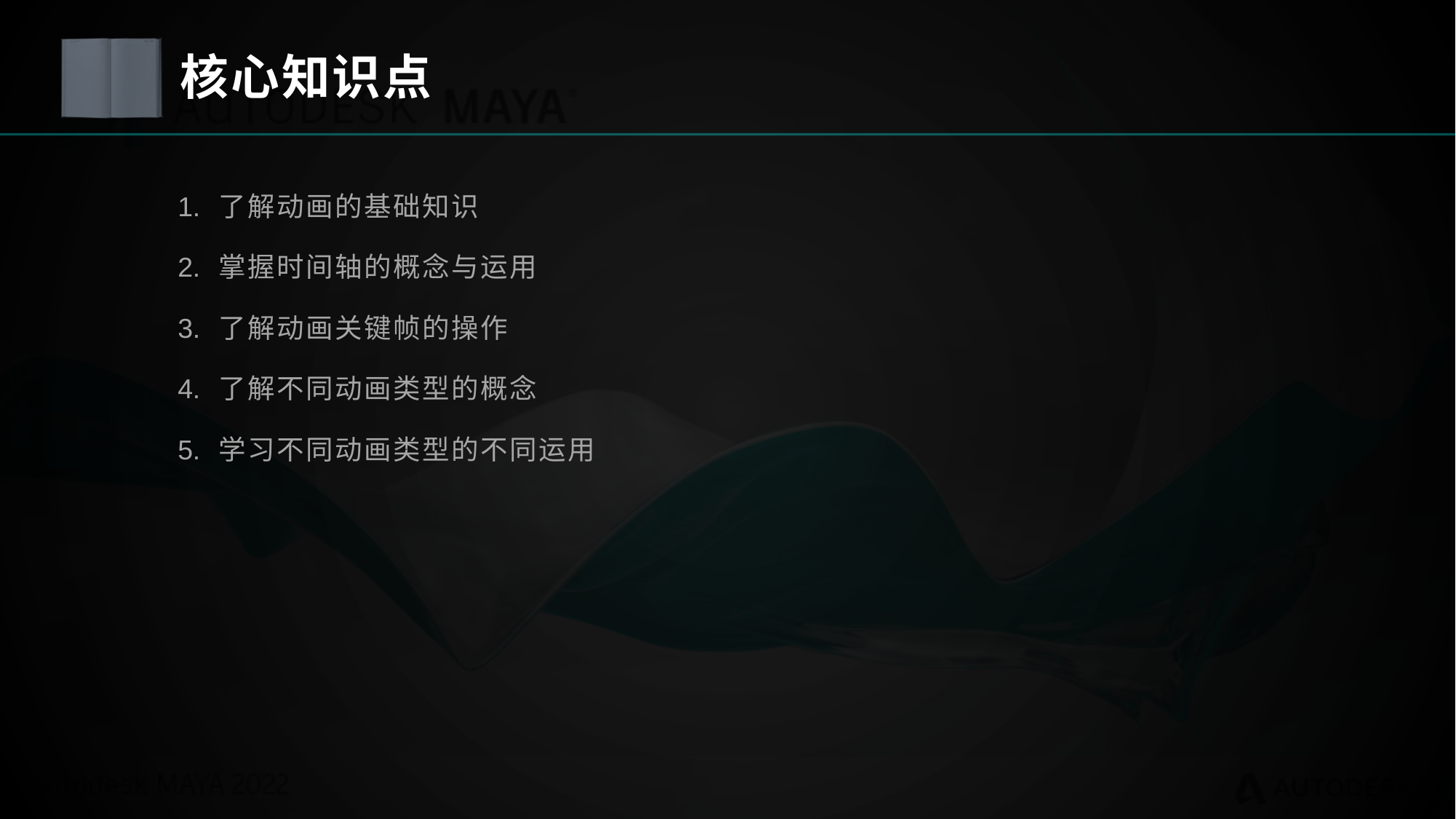

了解动画的基础知识
掌握时间轴的概念与运用
了解动画关键帧的操作
了解不同动画类型的概念
学习不同动画类型的不同运用